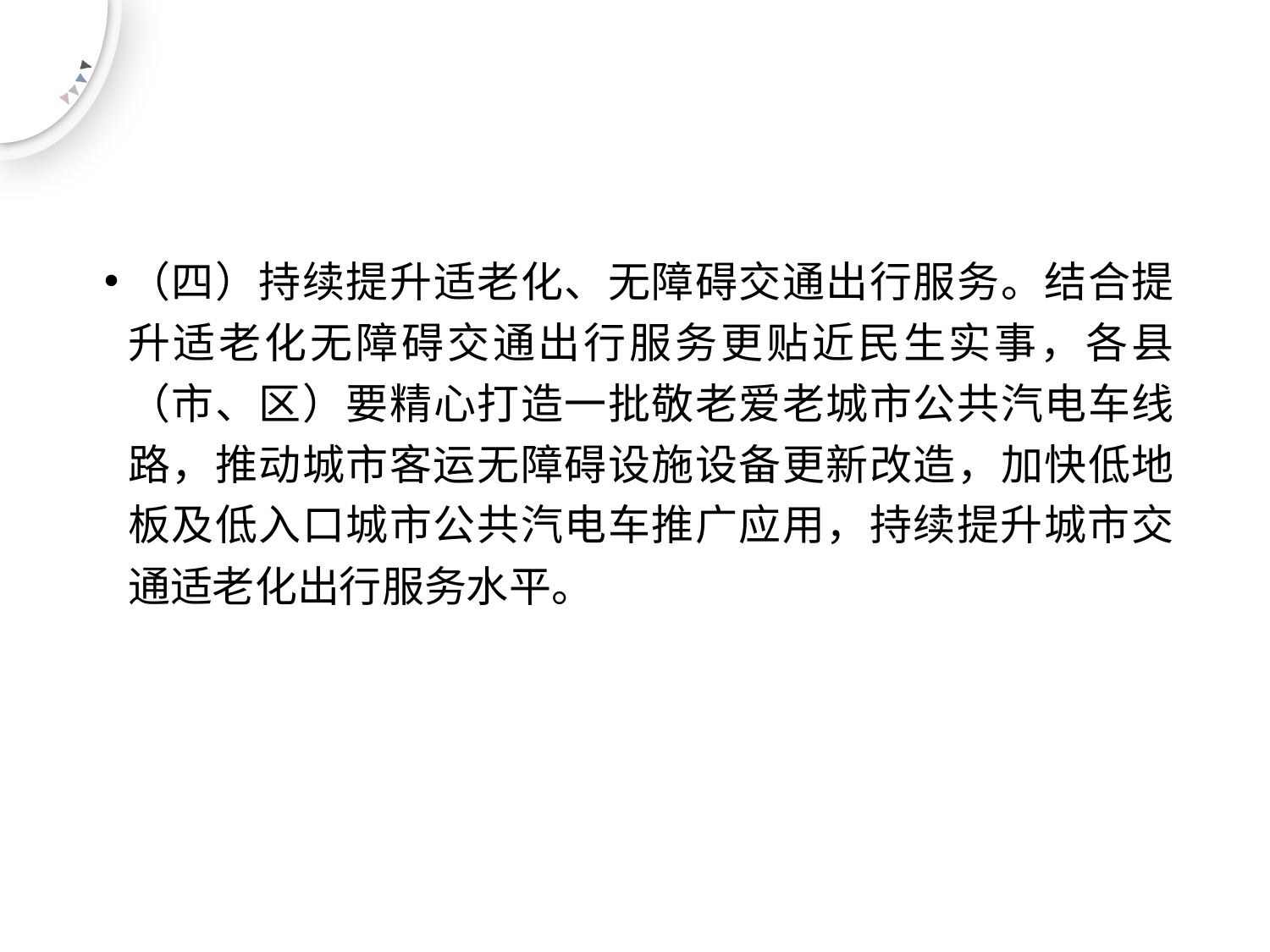

#
（四）持续提升适老化、无障碍交通出行服务。结合提升适老化无障碍交通出行服务更贴近民生实事，各县（市、区）要精心打造一批敬老爱老城市公共汽电车线路，推动城市客运无障碍设施设备更新改造，加快低地板及低入口城市公共汽电车推广应用，持续提升城市交通适老化出行服务水平。